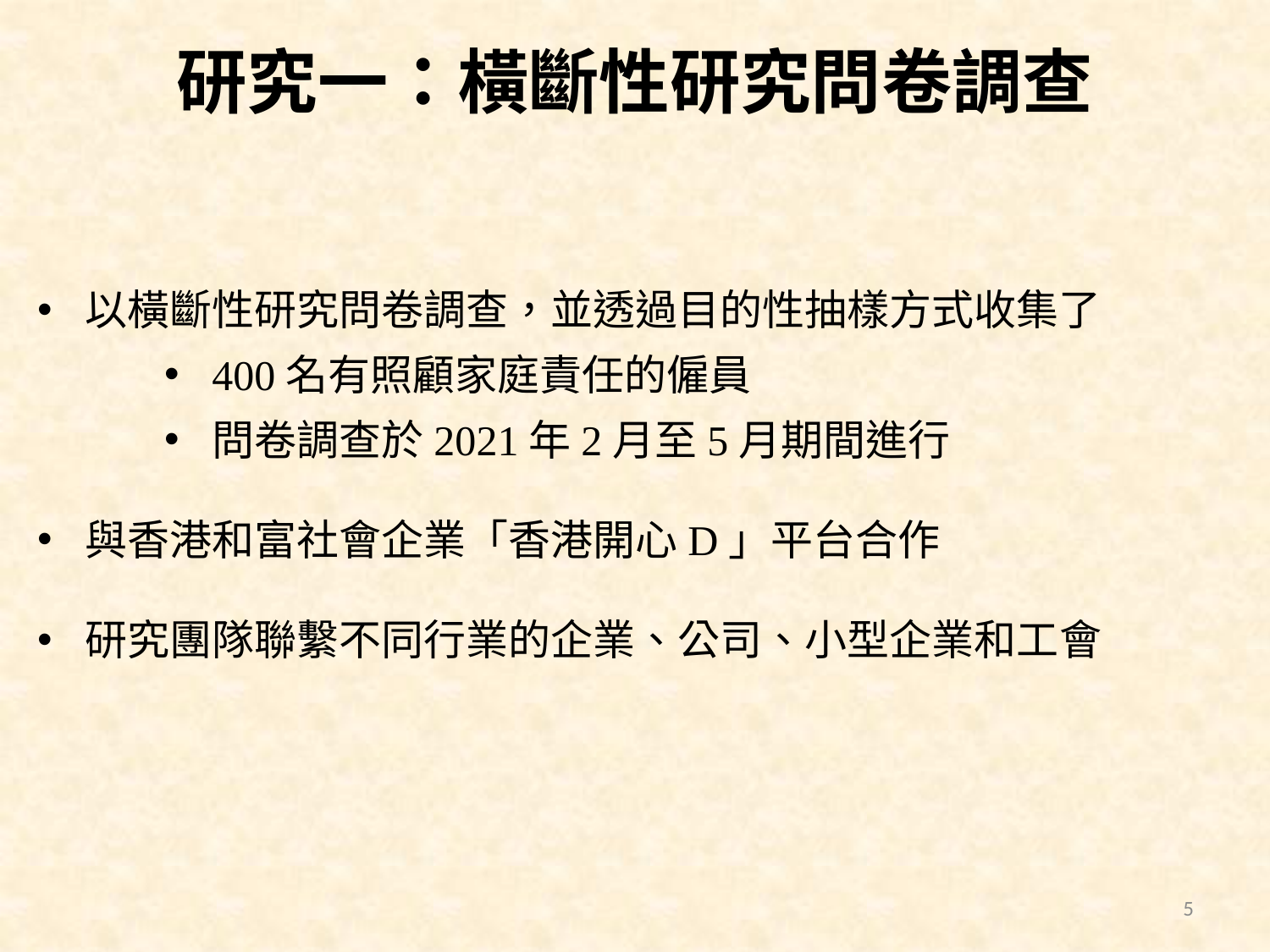

研究一：橫斷性研究問卷調查
以橫斷性研究問卷調查，並透過目的性抽樣方式收集了
400名有照顧家庭責任的僱員
問卷調查於2021年2月至5月期間進行

與香港和富社會企業「香港開心D」平台合作

研究團隊聯繫不同行業的企業、公司、小型企業和工會
5